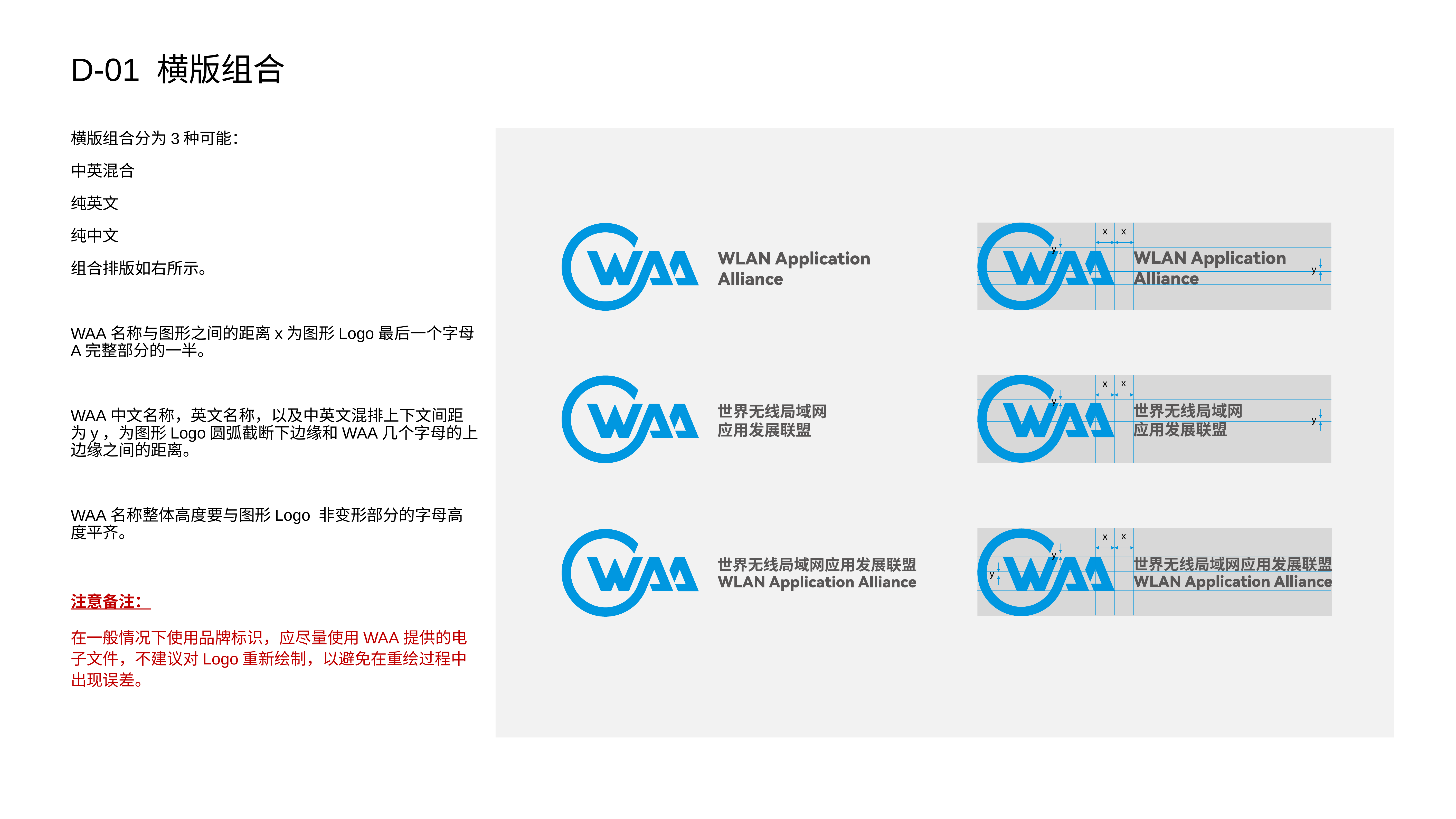

# D-01 横版组合
横版组合分为3种可能：
中英混合
纯英文
纯中文
组合排版如右所示。

WAA名称与图形之间的距离x为图形Logo最后一个字母A完整部分的一半。

WAA中文名称，英文名称，以及中英文混排上下文间距为y，为图形Logo圆弧截断下边缘和WAA几个字母的上边缘之间的距离。

WAA名称整体高度要与图形Logo 非变形部分的字母高度平齐。

注意备注：
在一般情况下使用品牌标识，应尽量使用WAA提供的电子文件，不建议对Logo重新绘制，以避免在重绘过程中出现误差。

x

x
y

y
x

x

y

y
x
x

y

y

17